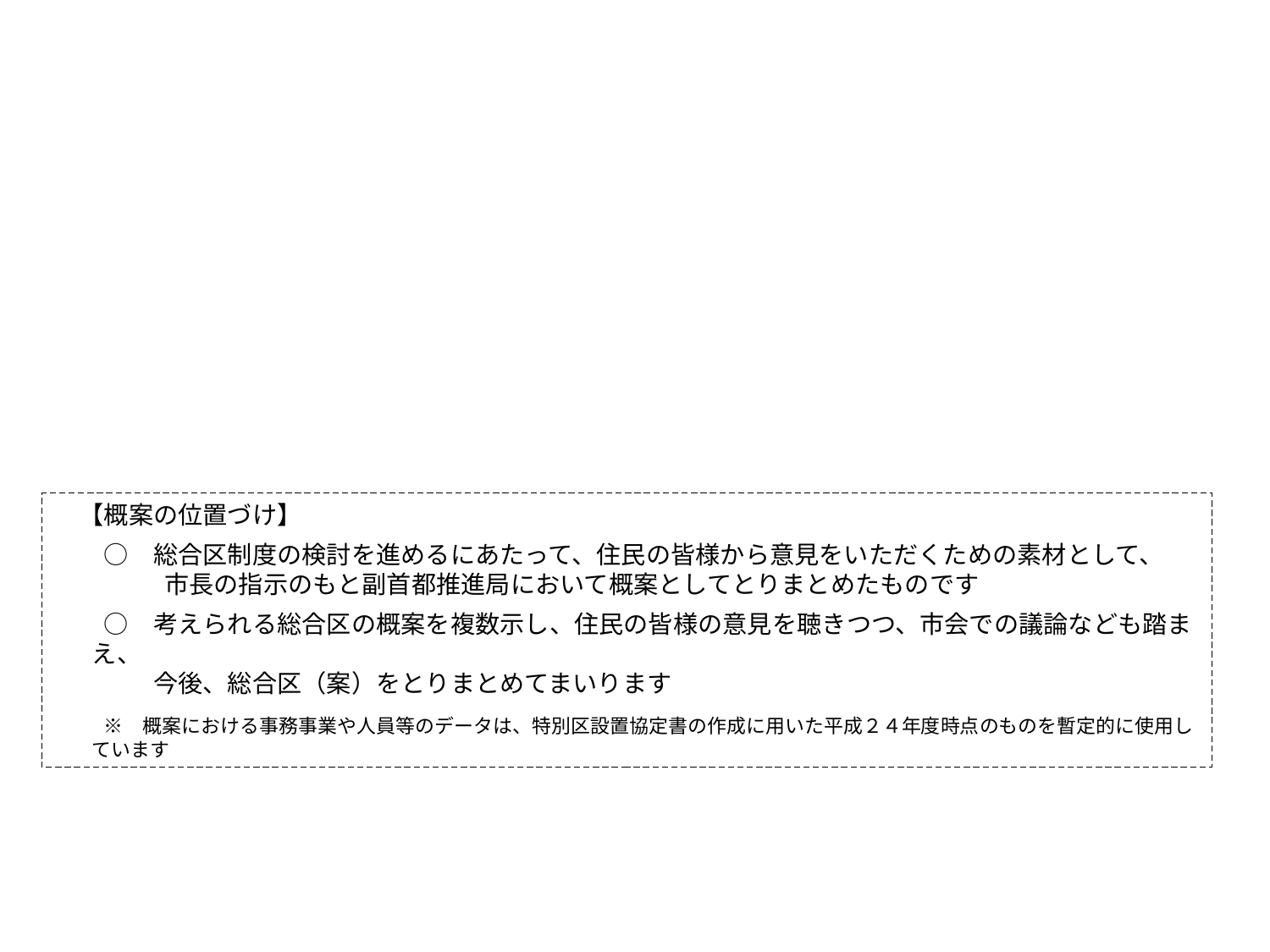

【概案の位置づけ】

　　○　総合区制度の検討を進めるにあたって、住民の皆様から意見をいただくための素材として、
　　　　  市長の指示のもと副首都推進局において概案としてとりまとめたものです

　　○　考えられる総合区の概案を複数示し、住民の皆様の意見を聴きつつ、市会での議論なども踏まえ、
　　　　今後、総合区（案）をとりまとめてまいります

　　※　概案における事務事業や人員等のデータは、特別区設置協定書の作成に用いた平成２４年度時点のものを暫定的に使用しています